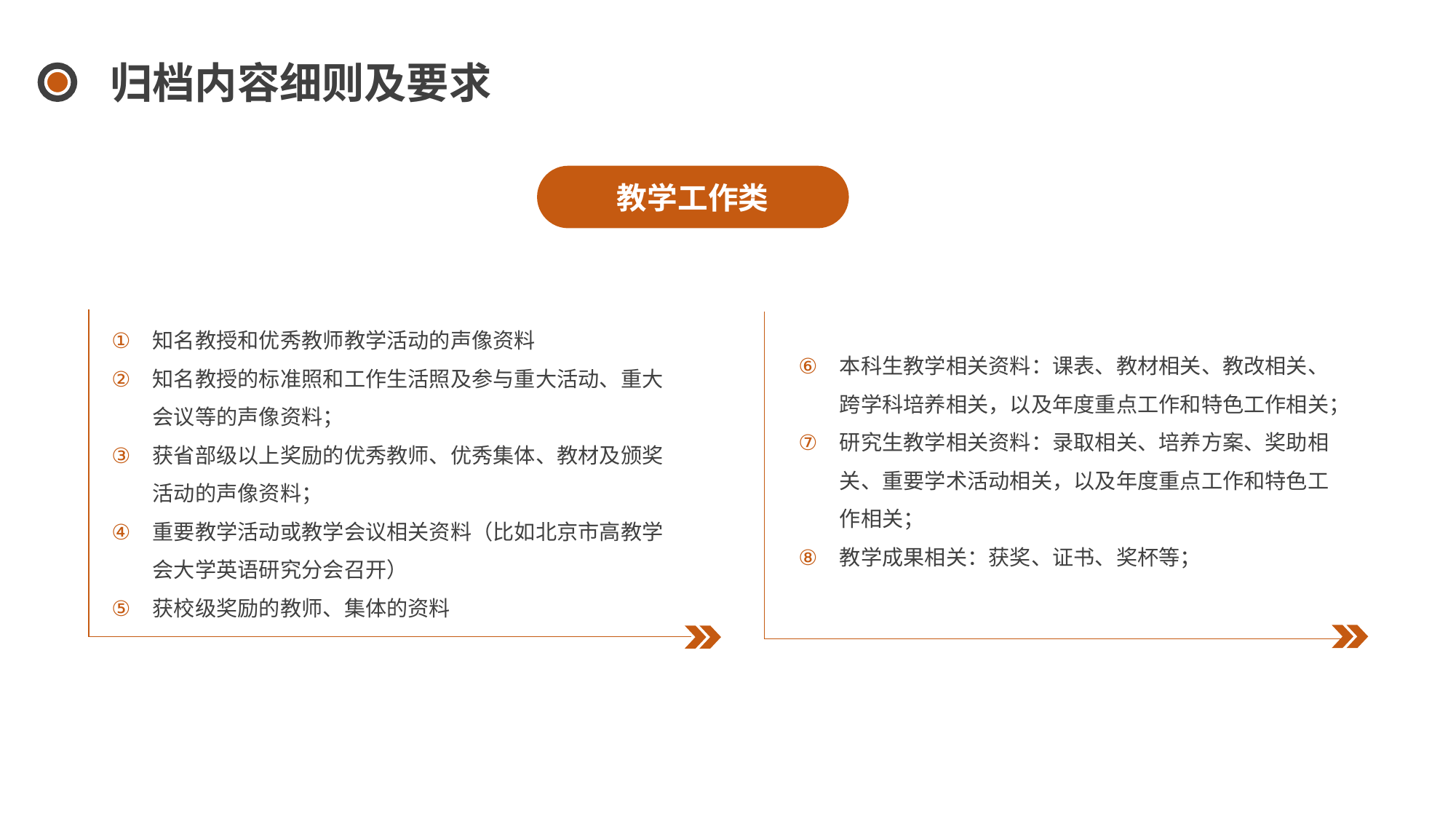

归档内容细则及要求

教学工作类
知名教授和优秀教师教学活动的声像资料
知名教授的标准照和工作生活照及参与重大活动、重大会议等的声像资料；
获省部级以上奖励的优秀教师、优秀集体、教材及颁奖活动的声像资料；
重要教学活动或教学会议相关资料（比如北京市高教学会大学英语研究分会召开）
获校级奖励的教师、集体的资料
本科生教学相关资料：课表、教材相关、教改相关、跨学科培养相关，以及年度重点工作和特色工作相关；
研究生教学相关资料：录取相关、培养方案、奖助相关、重要学术活动相关，以及年度重点工作和特色工作相关；
教学成果相关：获奖、证书、奖杯等；